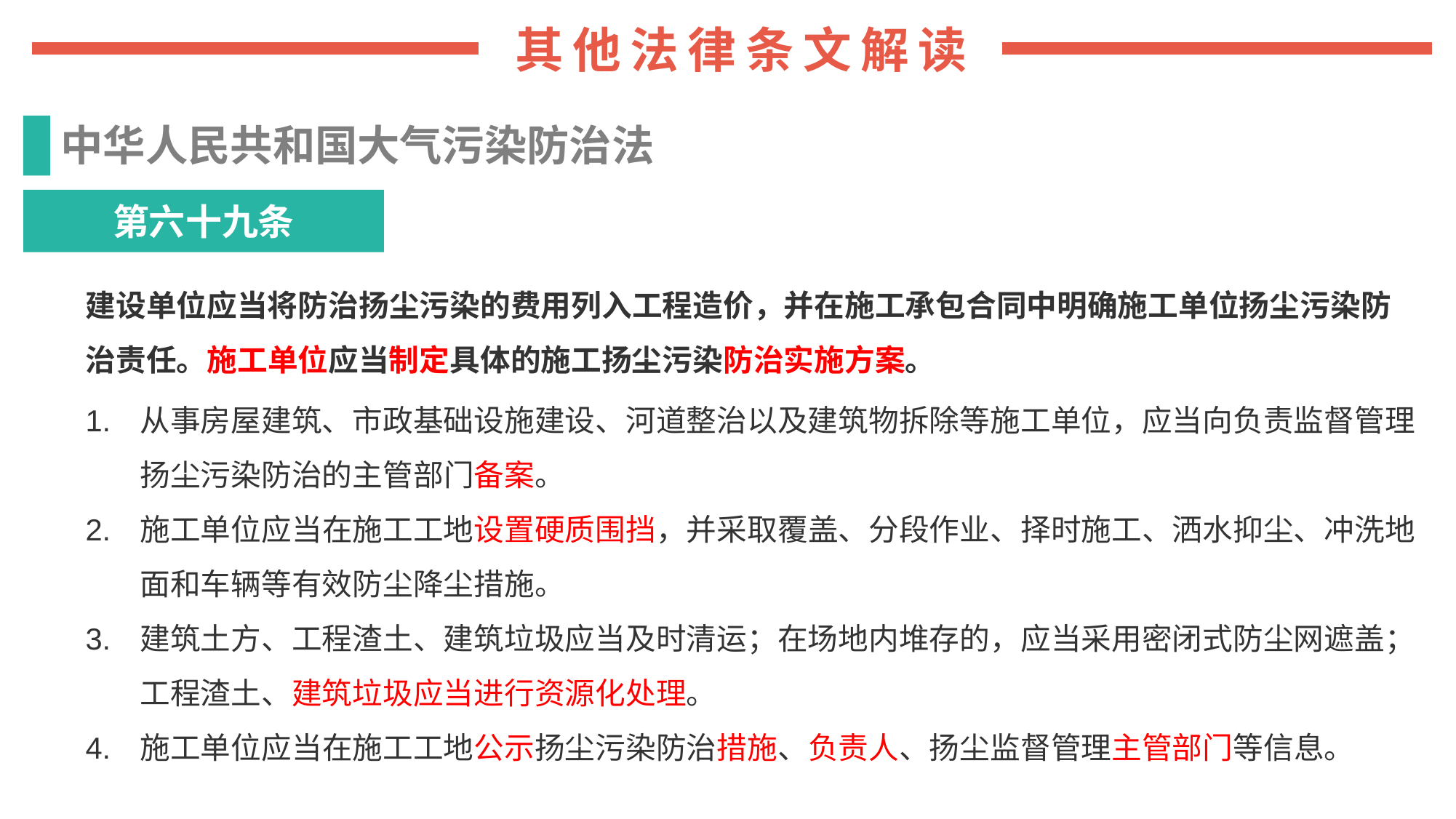

中华人民共和国大气污染防治法

第六十九条
建设单位应当将防治扬尘污染的费用列入工程造价，并在施工承包合同中明确施工单位扬尘污染防治责任。施工单位应当制定具体的施工扬尘污染防治实施方案。
从事房屋建筑、市政基础设施建设、河道整治以及建筑物拆除等施工单位，应当向负责监督管理扬尘污染防治的主管部门备案。
施工单位应当在施工工地设置硬质围挡，并采取覆盖、分段作业、择时施工、洒水抑尘、冲洗地面和车辆等有效防尘降尘措施。
建筑土方、工程渣土、建筑垃圾应当及时清运；在场地内堆存的，应当采用密闭式防尘网遮盖；工程渣土、建筑垃圾应当进行资源化处理。
施工单位应当在施工工地公示扬尘污染防治措施、负责人、扬尘监督管理主管部门等信息。